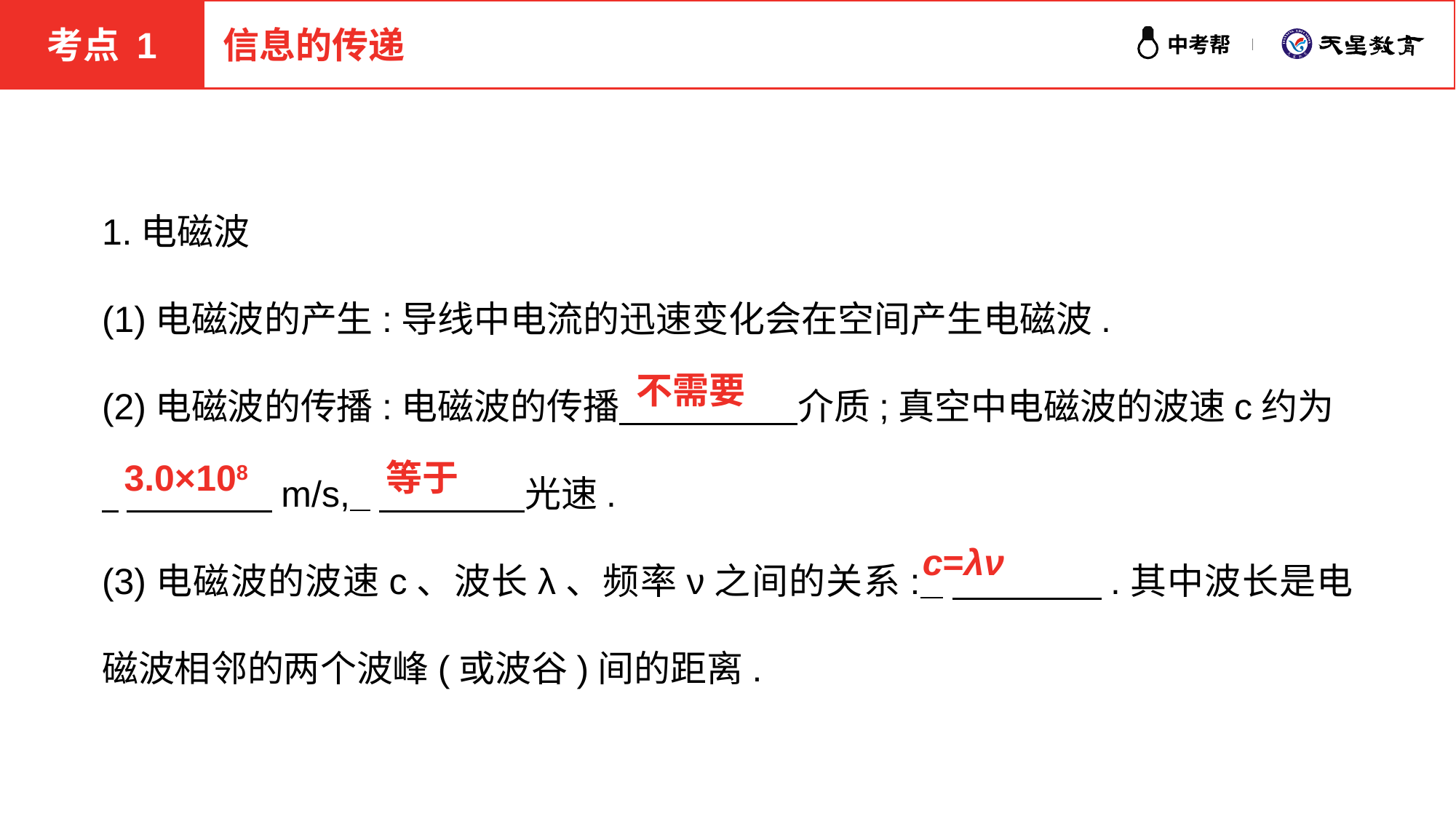

考点 1
信息的传递
1.电磁波
(1)电磁波的产生:导线中电流的迅速变化会在空间产生电磁波.
(2)电磁波的传播:电磁波的传播  　　  　　介质;真空中电磁波的波速c约为
  　　　　m/s,  　　　　光速.
(3)电磁波的波速c、波长λ、频率ν之间的关系:  　　　　.其中波长是电磁波相邻的两个波峰(或波谷)间的距离.
不需要
3.0×108
等于
c=λν